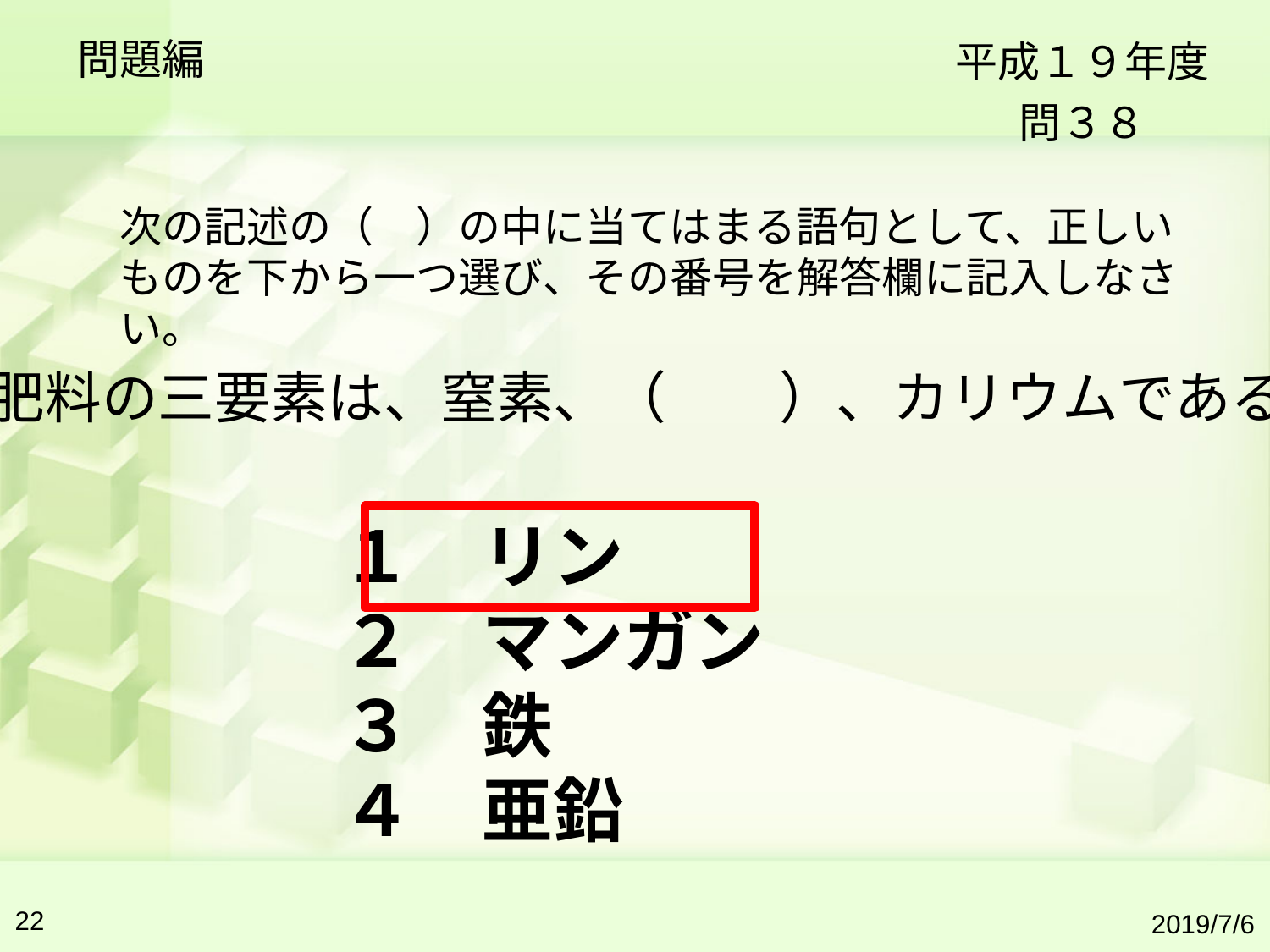

問題編
平成１９年度
問３８
次の記述の（　）の中に当てはまる語句として、正しいものを下から一つ選び、その番号を解答欄に記入しなさい。
「肥料の三要素は、窒素、（　　）、カリウムである。
１　リン
２　マンガン
３　鉄
４　亜鉛

22
2019/7/6